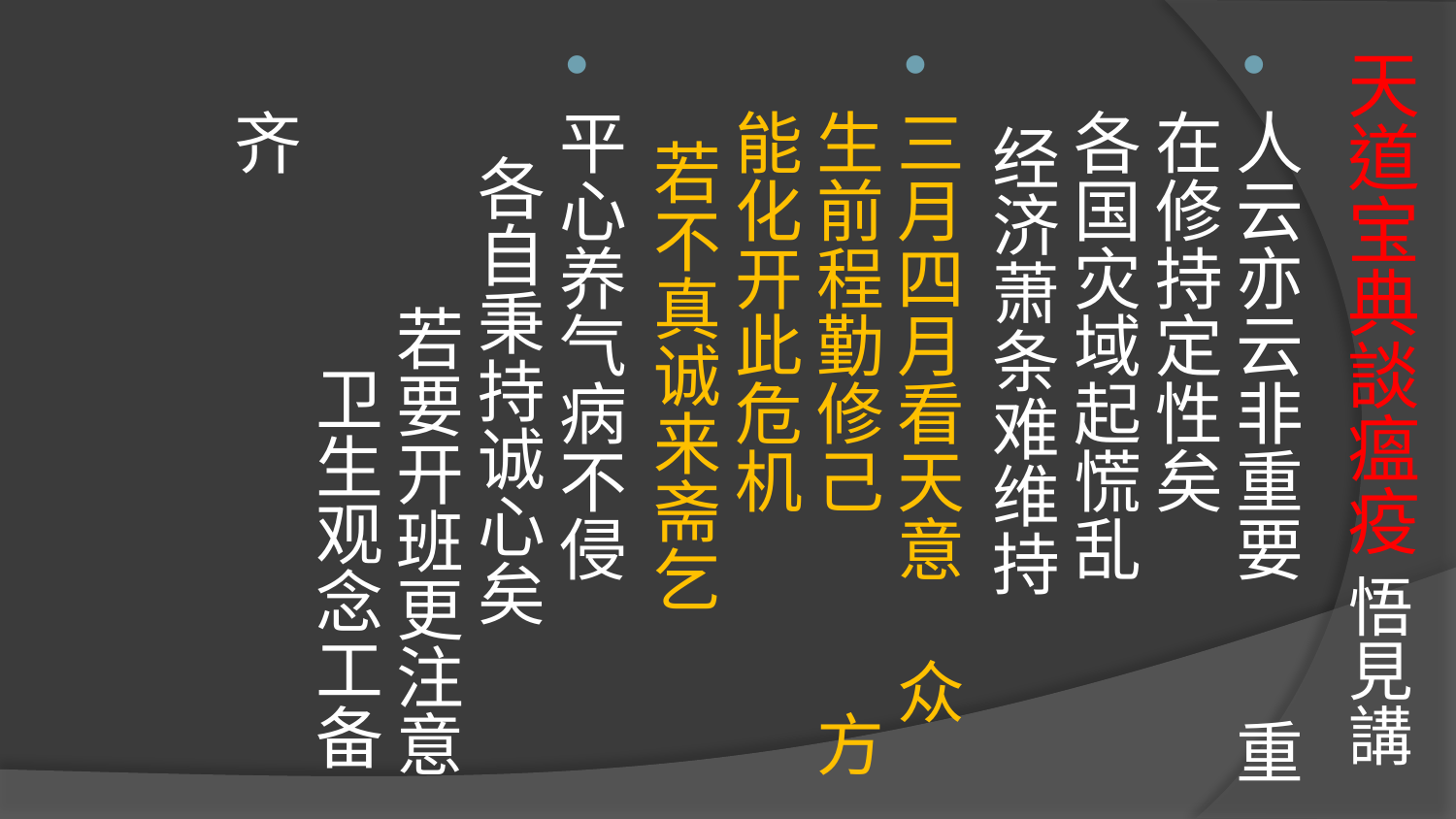

# 天道宝典談瘟疫 悟見講
人云亦云非重要         重在修持定性矣                 各国灾域起慌乱               经济萧条难维持
三月四月看天意     众生前程勤修己             方能化开此危机                     若不真诚来斋乞
平心养气病不侵                 各自秉持诚心矣                        若要开班更注意                  卫生观念工备齐